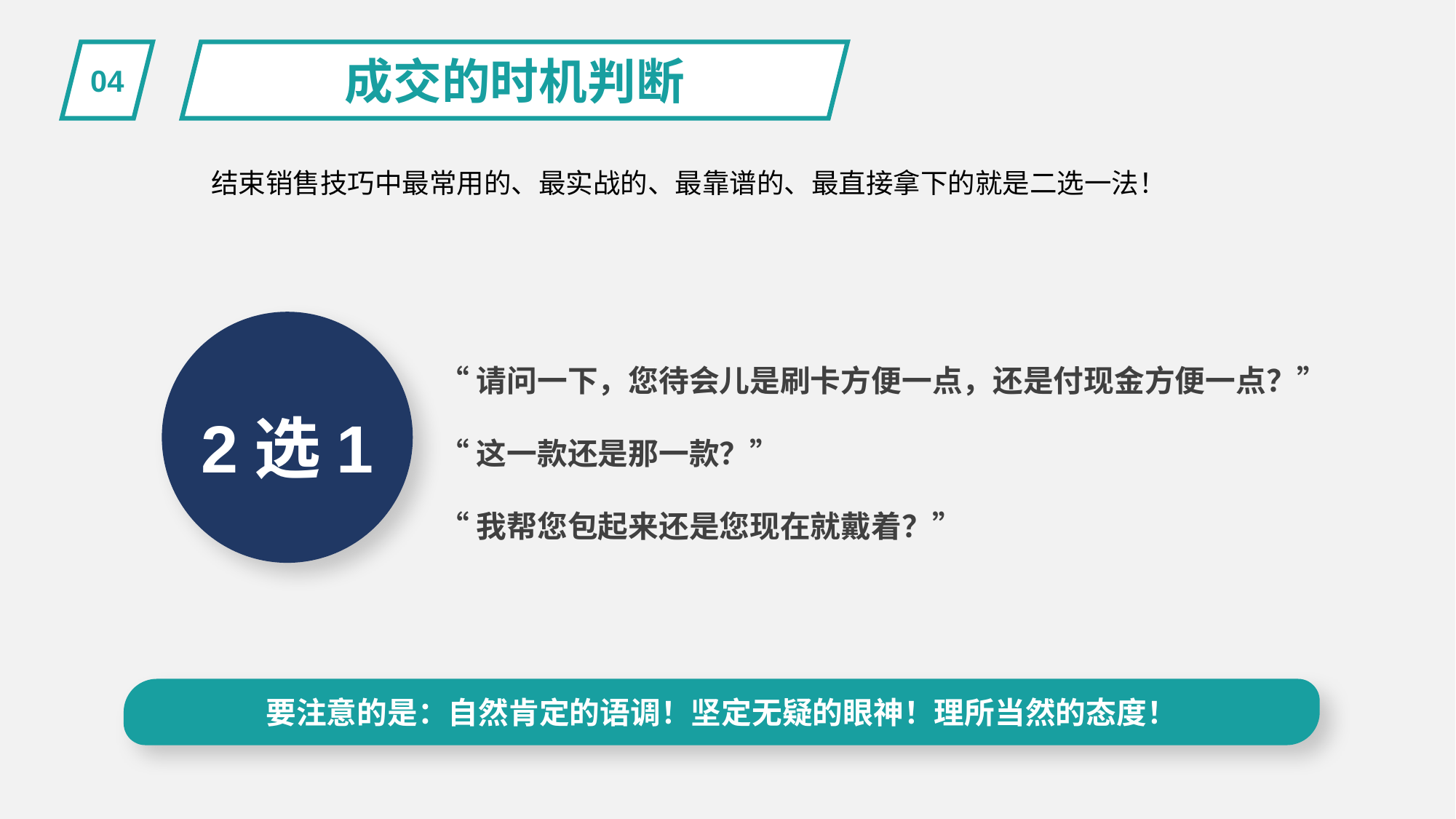

04
成交的时机判断
结束销售技巧中最常用的、最实战的、最靠谱的、最直接拿下的就是二选一法！

2选1
“请问一下，您待会儿是刷卡方便一点，还是付现金方便一点？”
“这一款还是那一款？”
“我帮您包起来还是您现在就戴着？”

要注意的是：自然肯定的语调！坚定无疑的眼神！理所当然的态度！